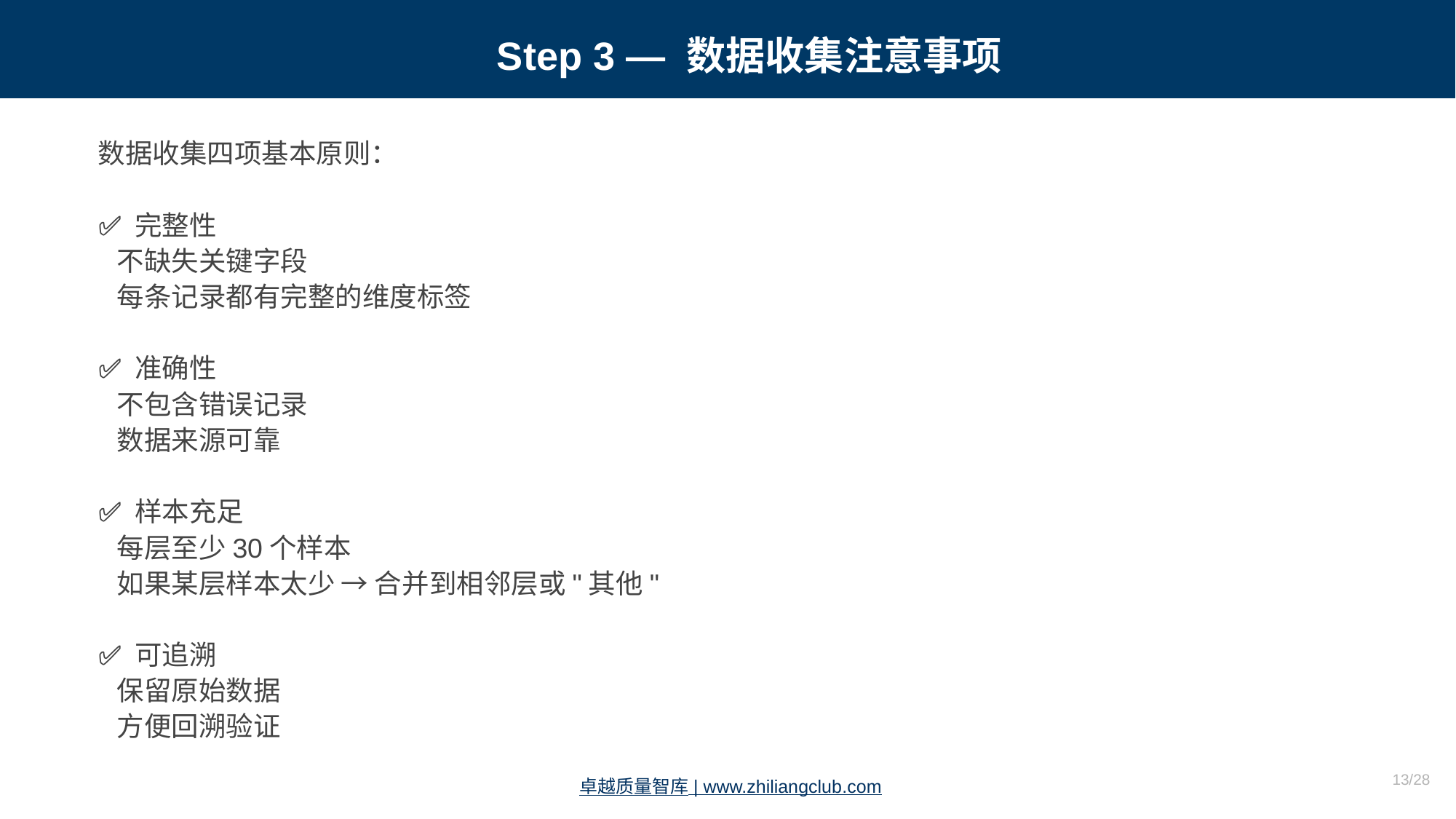

Step 3 — 数据收集注意事项
数据收集四项基本原则：

✅ 完整性
  不缺失关键字段
  每条记录都有完整的维度标签

✅ 准确性
  不包含错误记录
  数据来源可靠

✅ 样本充足
  每层至少30个样本
  如果某层样本太少 → 合并到相邻层或"其他"

✅ 可追溯
  保留原始数据
  方便回溯验证
13/28